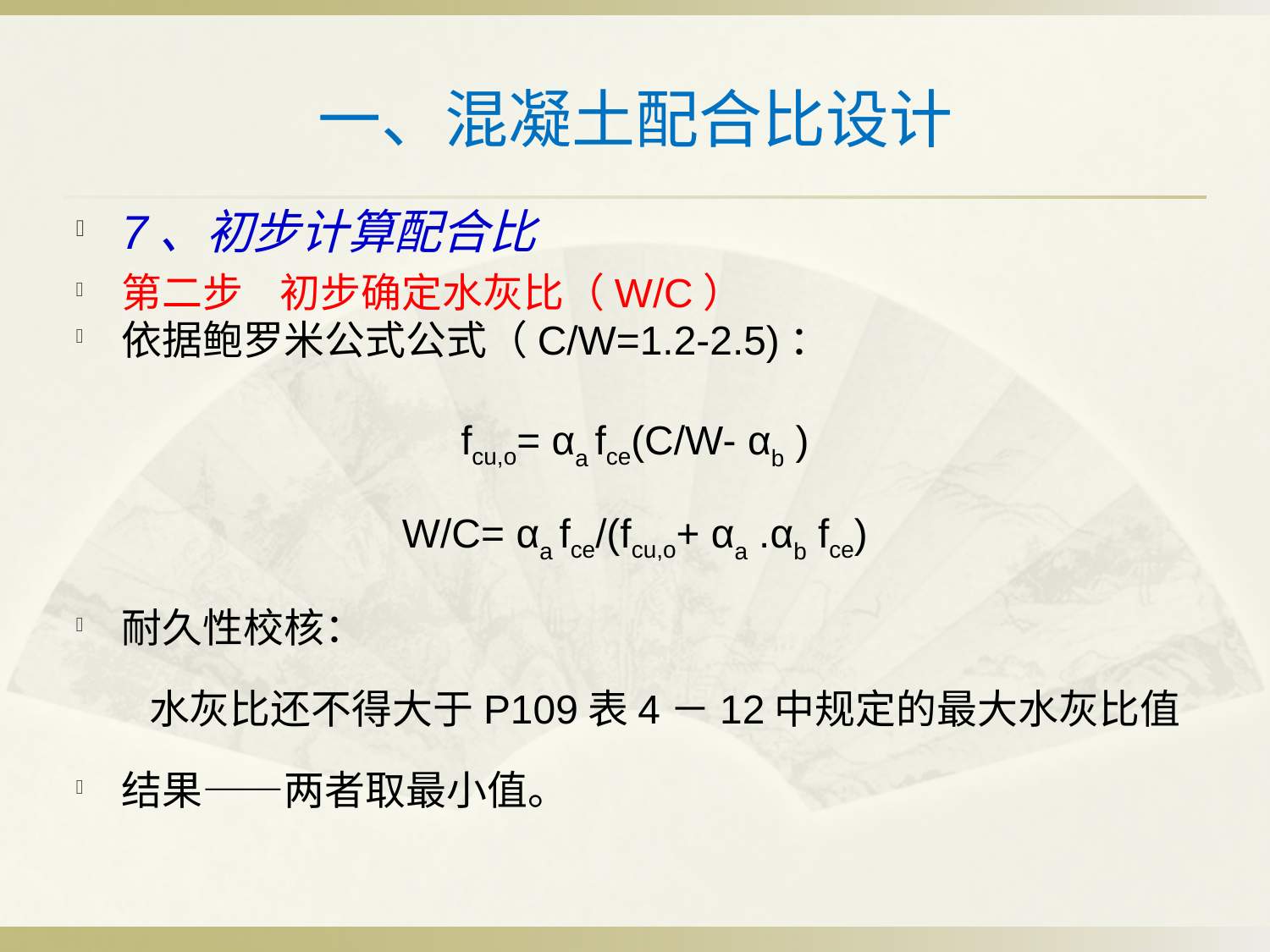

# 一、混凝土配合比设计
7、初步计算配合比
第二步    初步确定水灰比（W/C）
依据鲍罗米公式公式（C/W=1.2-2.5)：

fcu,o= αa fce(C/W- αb )
W/C= αa fce/(fcu,o+ αa .αb fce)

耐久性校核：
       水灰比还不得大于P109表4－12中规定的最大水灰比值
结果——两者取最小值。